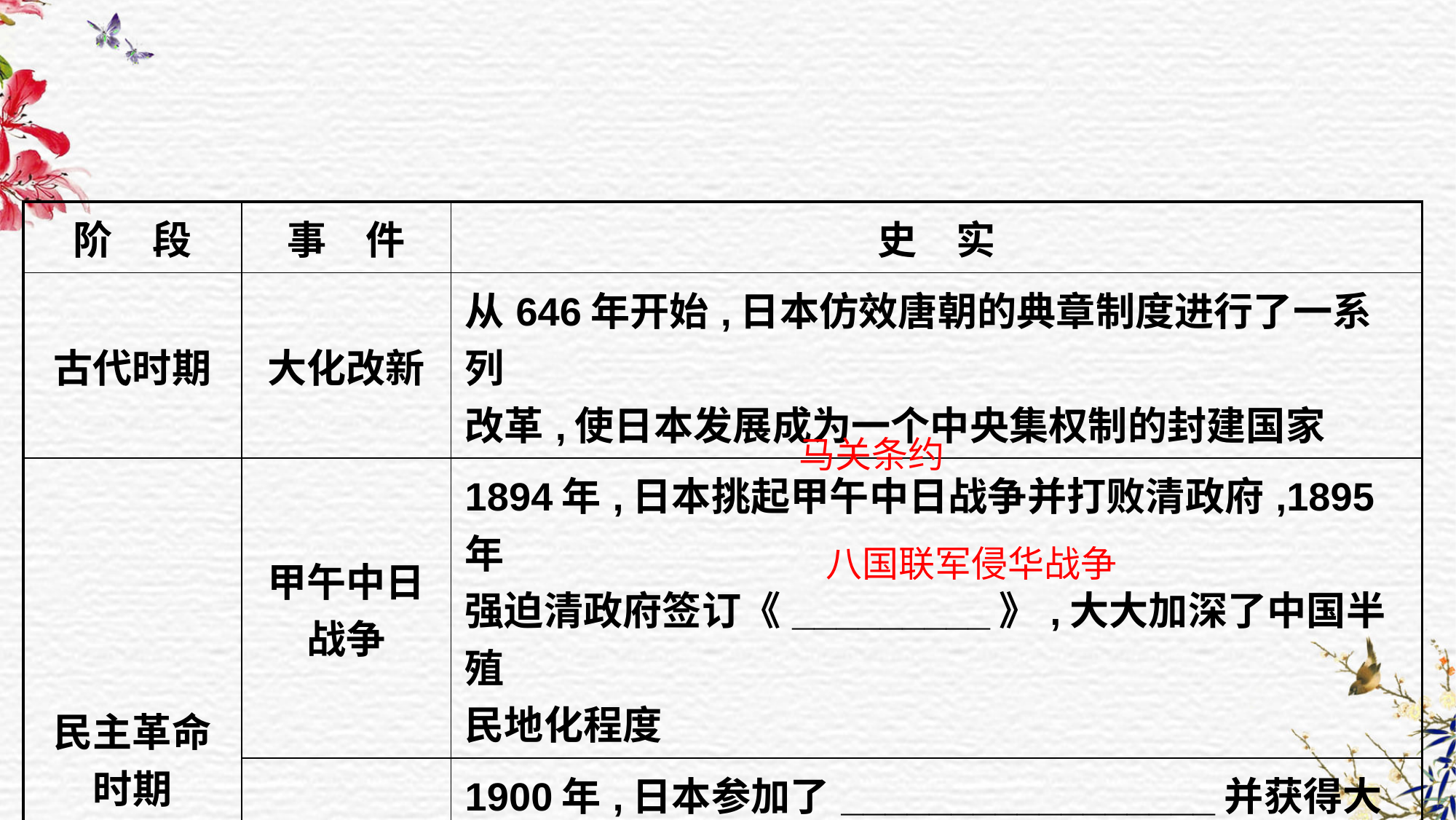

| 阶　段 | 事　件 | 史　实 |
| --- | --- | --- |
| 古代时期 | 大化改新 | 从646年开始,日本仿效唐朝的典章制度进行了一系列 改革,使日本发展成为一个中央集权制的封建国家 |
| 民主革命时期 | 甲午中日 战争 | 1894年,日本挑起甲午中日战争并打败清政府,1895年 强迫清政府签订《\_\_\_\_\_\_\_\_\_》,大大加深了中国半殖 民地化程度 |
|  | 八国联军 侵华战争 | 1900年,日本参加了\_\_\_\_\_\_\_\_\_\_\_\_\_\_\_\_\_并获得大量赔 款。第一次世界大战期间日本借口对德宣战,夺取了 中国山东,取得了暂时独霸中国的局面。1922年签订 《九国公约》,打破了日本对中国的独占 |
马关条约
八国联军侵华战争